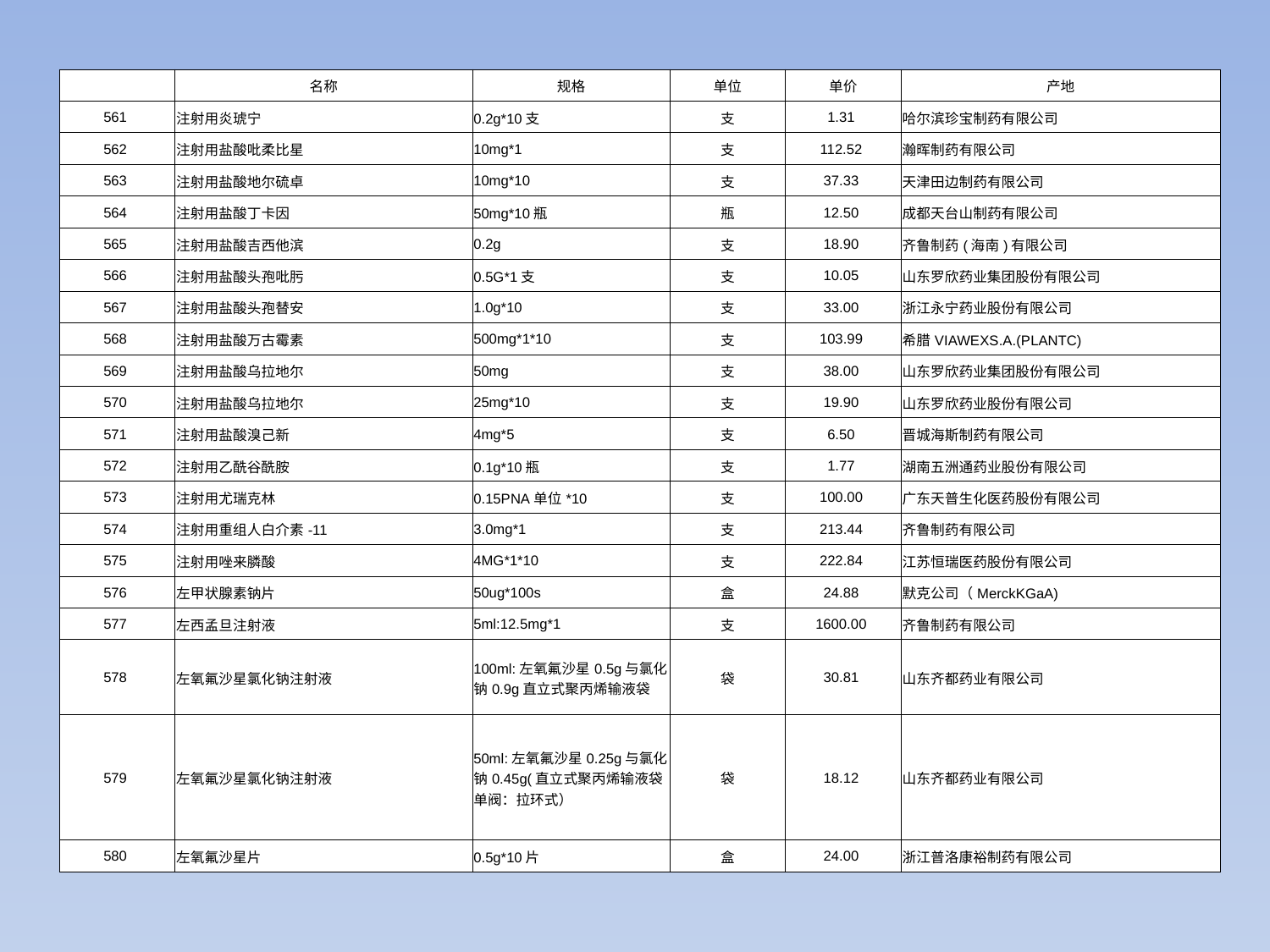

|  | 名称 | 规格 | 单位 | 单价 | 产地 |
| --- | --- | --- | --- | --- | --- |
| 561 | 注射用炎琥宁 | 0.2g\*10支 | 支 | 1.31 | 哈尔滨珍宝制药有限公司 |
| 562 | 注射用盐酸吡柔比星 | 10mg\*1 | 支 | 112.52 | 瀚晖制药有限公司 |
| 563 | 注射用盐酸地尔硫卓 | 10mg\*10 | 支 | 37.33 | 天津田边制药有限公司 |
| 564 | 注射用盐酸丁卡因 | 50mg\*10瓶 | 瓶 | 12.50 | 成都天台山制药有限公司 |
| 565 | 注射用盐酸吉西他滨 | 0.2g | 支 | 18.90 | 齐鲁制药(海南)有限公司 |
| 566 | 注射用盐酸头孢吡肟 | 0.5G\*1支 | 支 | 10.05 | 山东罗欣药业集团股份有限公司 |
| 567 | 注射用盐酸头孢替安 | 1.0g\*10 | 支 | 33.00 | 浙江永宁药业股份有限公司 |
| 568 | 注射用盐酸万古霉素 | 500mg\*1\*10 | 支 | 103.99 | 希腊VIAWEXS.A.(PLANTC) |
| 569 | 注射用盐酸乌拉地尔 | 50mg | 支 | 38.00 | 山东罗欣药业集团股份有限公司 |
| 570 | 注射用盐酸乌拉地尔 | 25mg\*10 | 支 | 19.90 | 山东罗欣药业股份有限公司 |
| 571 | 注射用盐酸溴己新 | 4mg\*5 | 支 | 6.50 | 晋城海斯制药有限公司 |
| 572 | 注射用乙酰谷酰胺 | 0.1g\*10瓶 | 支 | 1.77 | 湖南五洲通药业股份有限公司 |
| 573 | 注射用尤瑞克林 | 0.15PNA单位\*10 | 支 | 100.00 | 广东天普生化医药股份有限公司 |
| 574 | 注射用重组人白介素-11 | 3.0mg\*1 | 支 | 213.44 | 齐鲁制药有限公司 |
| 575 | 注射用唑来膦酸 | 4MG\*1\*10 | 支 | 222.84 | 江苏恒瑞医药股份有限公司 |
| 576 | 左甲状腺素钠片 | 50ug\*100s | 盒 | 24.88 | 默克公司（MerckKGaA) |
| 577 | 左西孟旦注射液 | 5ml:12.5mg\*1 | 支 | 1600.00 | 齐鲁制药有限公司 |
| 578 | 左氧氟沙星氯化钠注射液 | 100ml:左氧氟沙星0.5g与氯化钠0.9g直立式聚丙烯输液袋 | 袋 | 30.81 | 山东齐都药业有限公司 |
| 579 | 左氧氟沙星氯化钠注射液 | 50ml:左氧氟沙星0.25g与氯化钠0.45g(直立式聚丙烯输液袋单阀：拉环式） | 袋 | 18.12 | 山东齐都药业有限公司 |
| 580 | 左氧氟沙星片 | 0.5g\*10片 | 盒 | 24.00 | 浙江普洛康裕制药有限公司 |